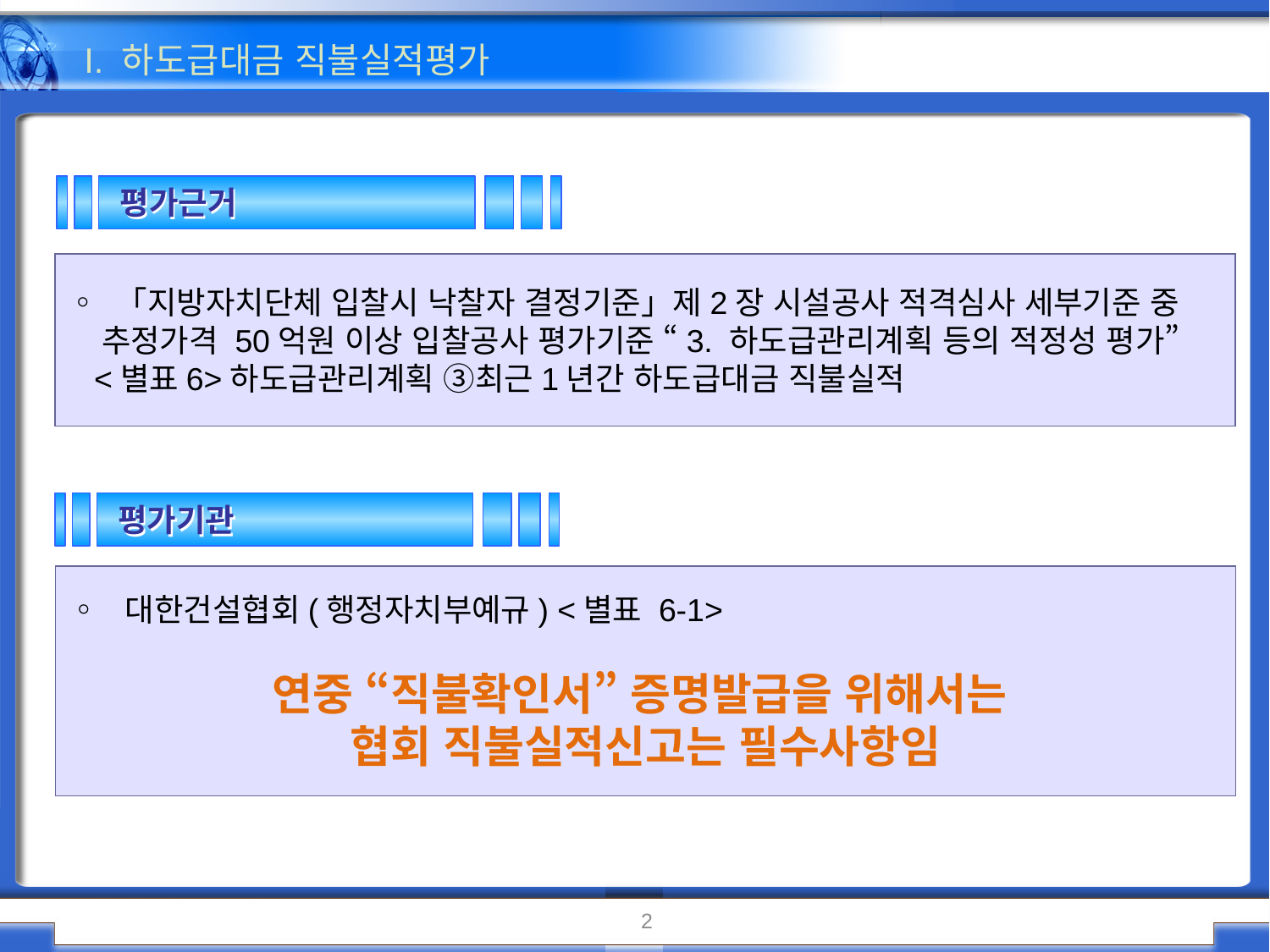

I. 하도급대금 직불실적평가

평가근거
◦ 「지방자치단체 입찰시 낙찰자 결정기준」제2장 시설공사 적격심사 세부기준 중
   추정가격 50억원 이상 입찰공사 평가기준 “3. 하도급관리계획 등의 적정성 평가”
   <별표6>하도급관리계획 ③최근1년간 하도급대금 직불실적

평가기관
◦  대한건설협회(행정자치부예규) <별표 6-1>

연중 “직불확인서” 증명발급을 위해서는
협회 직불실적신고는 필수사항임
2